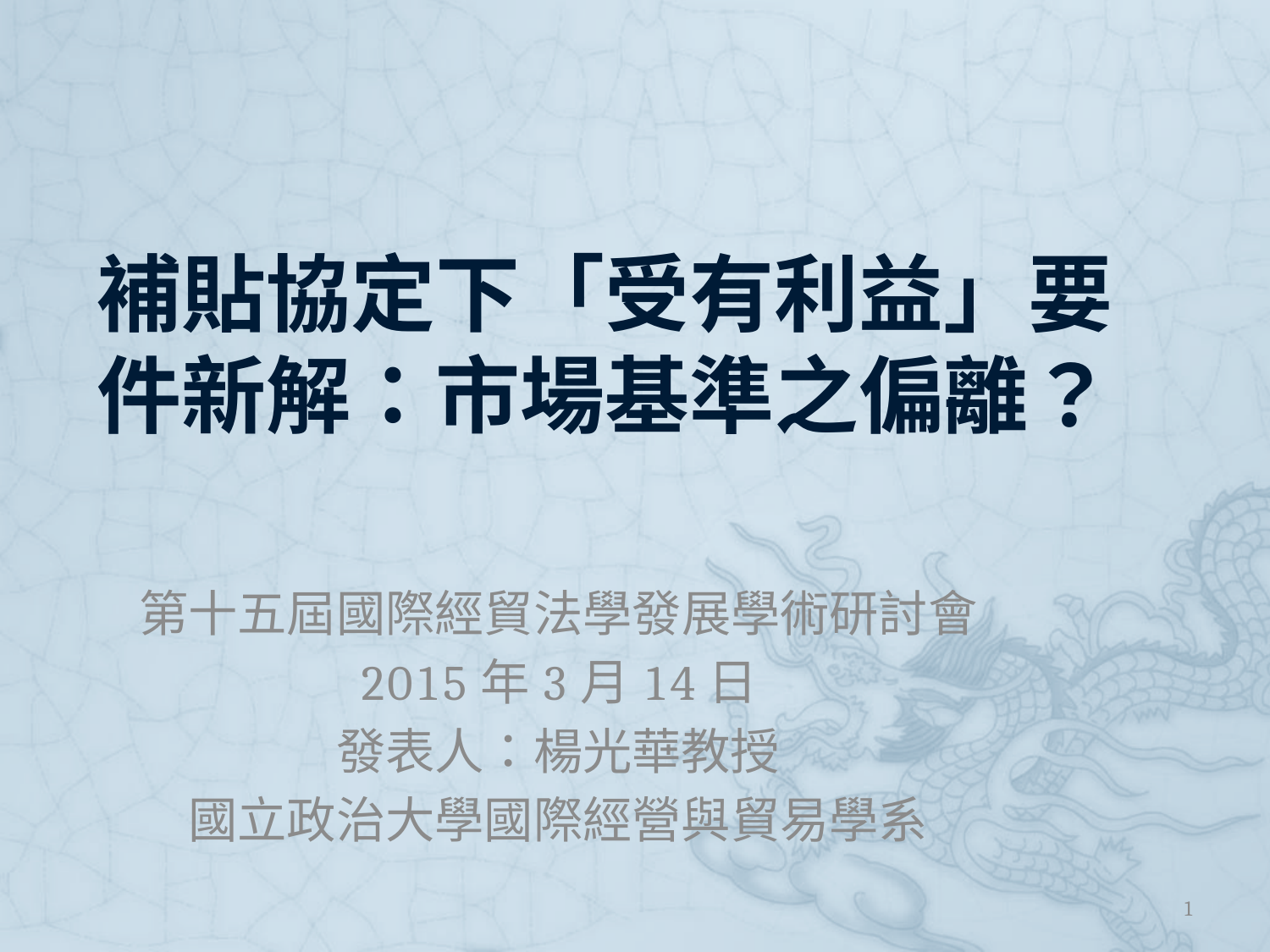

# 補貼協定下「受有利益」要件新解：市場基準之偏離？
第十五屆國際經貿法學發展學術研討會
2015年3月14日
發表人：楊光華教授
國立政治大學國際經營與貿易學系
1